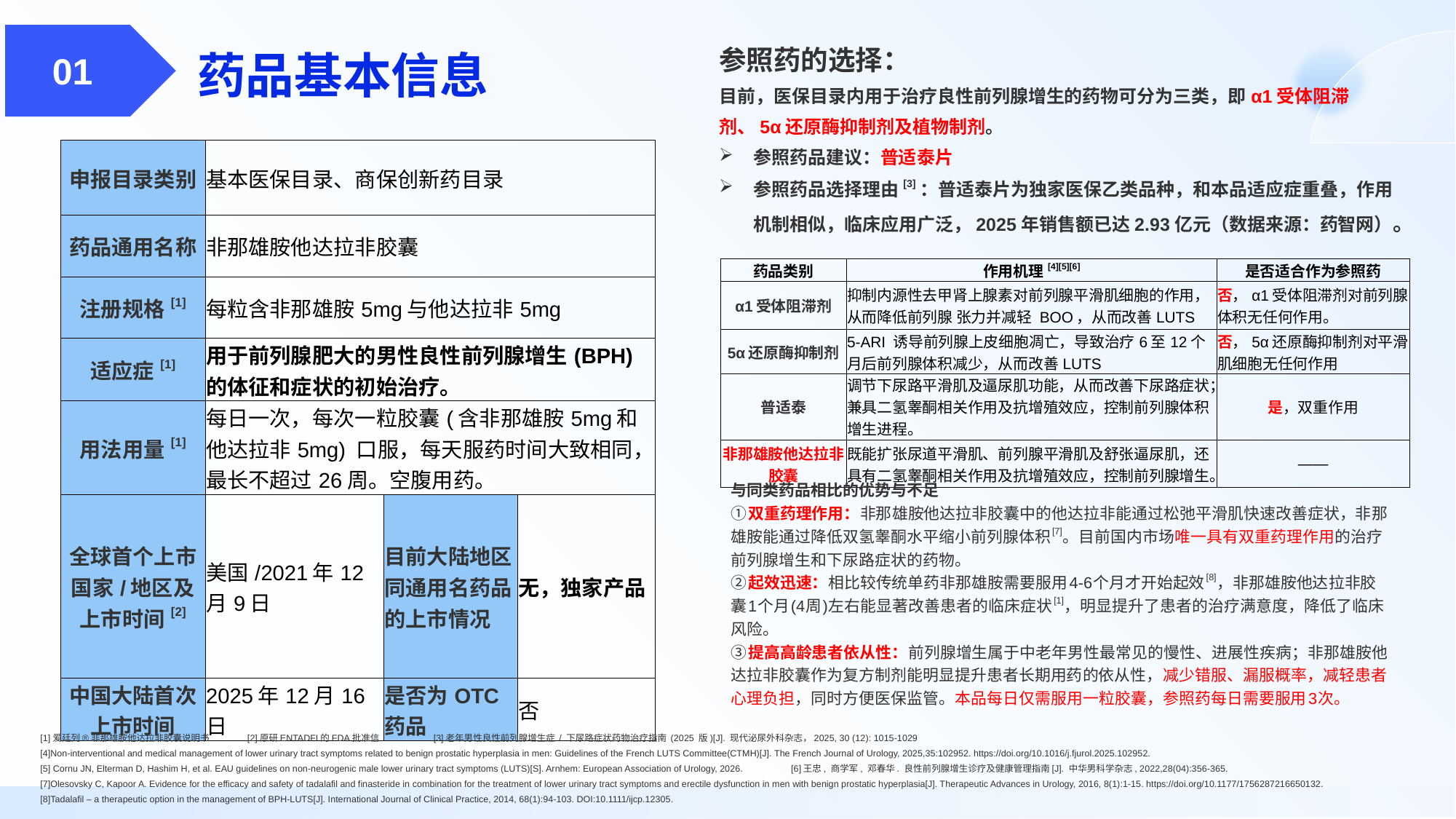

药品基本信息

参照药的选择：
目前，医保目录内用于治疗良性前列腺增生的药物可分为三类，即α1受体阻滞剂、5α还原酶抑制剂及植物制剂。
参照药品建议：普适泰片
参照药品选择理由[3]：普适泰片为独家医保乙类品种，和本品适应症重叠，作用机制相似，临床应用广泛，2025年销售额已达2.93亿元（数据来源：药智网）。
  01
| 申报目录类别 | 基本医保目录、商保创新药目录 |  |  |
| --- | --- | --- | --- |
| 药品通用名称 | 非那雄胺他达拉非胶囊 |  |  |
| 注册规格[1] | 每粒含非那雄胺5mg与他达拉非5mg |  |  |
| 适应症[1] | 用于前列腺肥大的男性良性前列腺增生(BPH)的体征和症状的初始治疗。 |  |  |
| 用法用量[1] | 每日一次，每次一粒胶囊(含非那雄胺5mg和他达拉非5mg) 口服，每天服药时间大致相同，最长不超过26周。空腹用药。 |  |  |
| 全球首个上市国家/地区及上市时间[2] | 美国/2021年12月9日 | 目前大陆地区同通用名药品的上市情况 | 无，独家产品 |
| 中国大陆首次上市时间 | 2025年12月16日 | 是否为OTC药品 | 否 |
| 药品类别 | 作用机理[4][5][6] | 是否适合作为参照药 |
| --- | --- | --- |
| α1受体阻滞剂 | 抑制内源性去甲肾上腺素对前列腺平滑肌细胞的作⽤，从而降低前列腺 张力并减轻 BOO，从而改善LUTS | 否，α1受体阻滞剂对前列腺体积无任何作用。 |
| 5α还原酶抑制剂 | 5-ARI 诱导前列腺上⽪细胞凋亡，导致治疗6⾄12个⽉后前列腺体积减少，从而改善LUTS | 否，5α还原酶抑制剂对平滑肌细胞无任何作用 |
| 普适泰 | 调节下尿路平滑肌及逼尿肌功能，从而改善下尿路症状；兼具二氢睾酮相关作用及抗增殖效应，控制前列腺体积增生进程。 | 是，双重作用 |
| 非那雄胺他达拉非胶囊 | 既能扩张尿道平滑肌、前列腺平滑肌及舒张逼尿肌，还具有二氢睾酮相关作用及抗增殖效应，控制前列腺增生。 | —— |
与同类药品相比的优势与不足
①双重药理作用：非那雄胺他达拉非胶囊中的他达拉非能通过松弛平滑肌快速改善症状，非那雄胺能通过降低双氢睾酮水平缩小前列腺体积[7]。目前国内市场唯一具有双重药理作用的治疗前列腺增生和下尿路症状的药物。
②起效迅速：相比较传统单药非那雄胺需要服用4-6个月才开始起效[8]，非那雄胺他达拉非胶囊1个月(4周)左右能显著改善患者的临床症状[1]，明显提升了患者的治疗满意度，降低了临床风险。
③提高高龄患者依从性：前列腺增生属于中老年男性最常见的慢性、进展性疾病；非那雄胺他达拉非胶囊作为复方制剂能明显提升患者长期用药的依从性，减少错服、漏服概率，减轻患者心理负担，同时方便医保监管。本品每日仅需服用一粒胶囊，参照药每日需要服用3次。

[1]爱廷列®非那雄胺他达拉非胶囊说明书                  [2]原研ENTADFI的FDA批准信                          [3]老年男性良性前列腺增生症 / 下尿路症状药物治疗指南 (2025 版)[J]. 现代泌尿外科杂志，2025, 30 (12): 1015-1029
[4]Non-interventional and medical management of lower urinary tract symptoms related to benign prostatic hyperplasia in men: Guidelines of the French LUTS Committee(CTMH)[J]. The French Journal of Urology, 2025,35:102952. https://doi.org/10.1016/j.fjurol.2025.102952.
[5] Cornu JN, Elterman D, Hashim H, et al. EAU guidelines on non-neurogenic male lower urinary tract symptoms (LUTS)[S]. Arnhem: European Association of Urology, 2026.                   [6]王忠, 商学军, 邓春华. 良性前列腺增生诊疗及健康管理指南[J]. 中华男科学杂志, 2022,28(04):356-365.
[7]Olesovsky C, Kapoor A. Evidence for the efficacy and safety of tadalafil and finasteride in combination for the treatment of lower urinary tract symptoms and erectile dysfunction in men with benign prostatic hyperplasia[J]. Therapeutic Advances in Urology, 2016, 8(1):1-15. https://doi.org/10.1177/1756287216650132.
[8]Tadalafil – a therapeutic option in the management of BPH-LUTS[J]. International Journal of Clinical Practice, 2014, 68(1):94-103. DOI:10.1111/ijcp.12305.